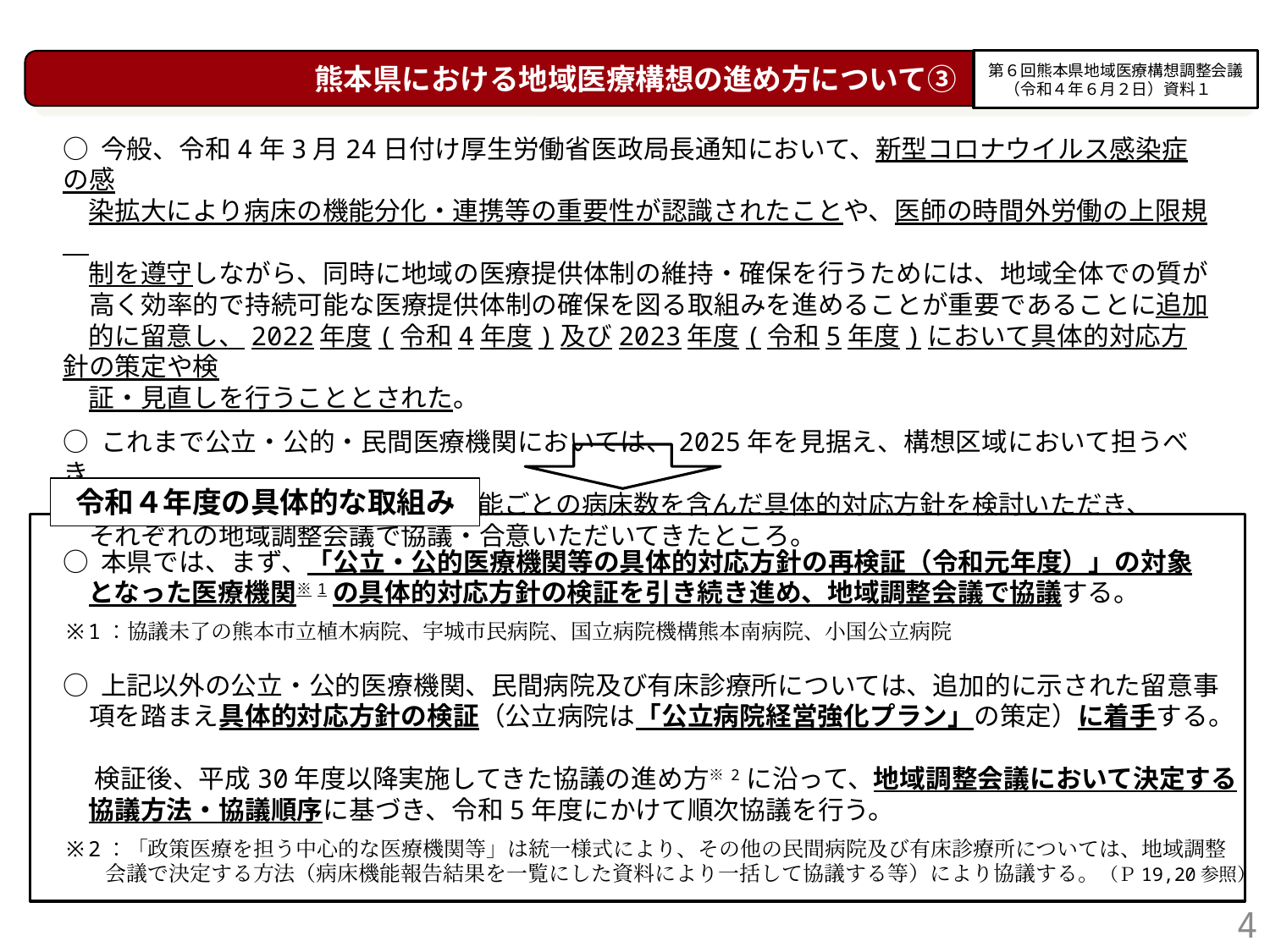

第６回熊本県地域医療構想調整会議
（令和４年６月２日）資料１
熊本県における地域医療構想の進め方について③
○ 今般、令和4年3月24日付け厚生労働省医政局長通知において、新型コロナウイルス感染症の感
　染拡大により病床の機能分化・連携等の重要性が認識されたことや、医師の時間外労働の上限規
　制を遵守しながら、同時に地域の医療提供体制の維持・確保を行うためには、地域全体での質が
　高く効率的で持続可能な医療提供体制の確保を図る取組みを進めることが重要であることに追加
　的に留意し、2022年度(令和4年度)及び2023年度(令和5年度)において具体的対応方針の策定や検
　証・見直しを行うこととされた。

○ これまで公立・公的・民間医療機関においては、2025年を見据え、構想区域において担うべき
　医療機関としての役割や、医療機能ごとの病床数を含んだ具体的対応方針を検討いただき、
　それぞれの地域調整会議で協議・合意いただいてきたところ。

令和４年度の具体的な取組み

○ 本県では、まず、「公立・公的医療機関等の具体的対応方針の再検証（令和元年度）」の対象
　となった医療機関※1の具体的対応方針の検証を引き続き進め、地域調整会議で協議する。

※1：協議未了の熊本市立植木病院、宇城市民病院、国立病院機構熊本南病院、小国公立病院

○ 上記以外の公立・公的医療機関、民間病院及び有床診療所については、追加的に示された留意事
　項を踏まえ具体的対応方針の検証（公立病院は「公立病院経営強化プラン」の策定）に着手する。
　 検証後、平成30年度以降実施してきた協議の進め方※2に沿って、地域調整会議において決定する
　協議方法・協議順序に基づき、令和5年度にかけて順次協議を行う。

※2：「政策医療を担う中心的な医療機関等」は統一様式により、その他の民間病院及び有床診療所については、地域調整
　　会議で決定する方法（病床機能報告結果を一覧にした資料により一括して協議する等）により協議する。（Ｐ19,20参照）
4